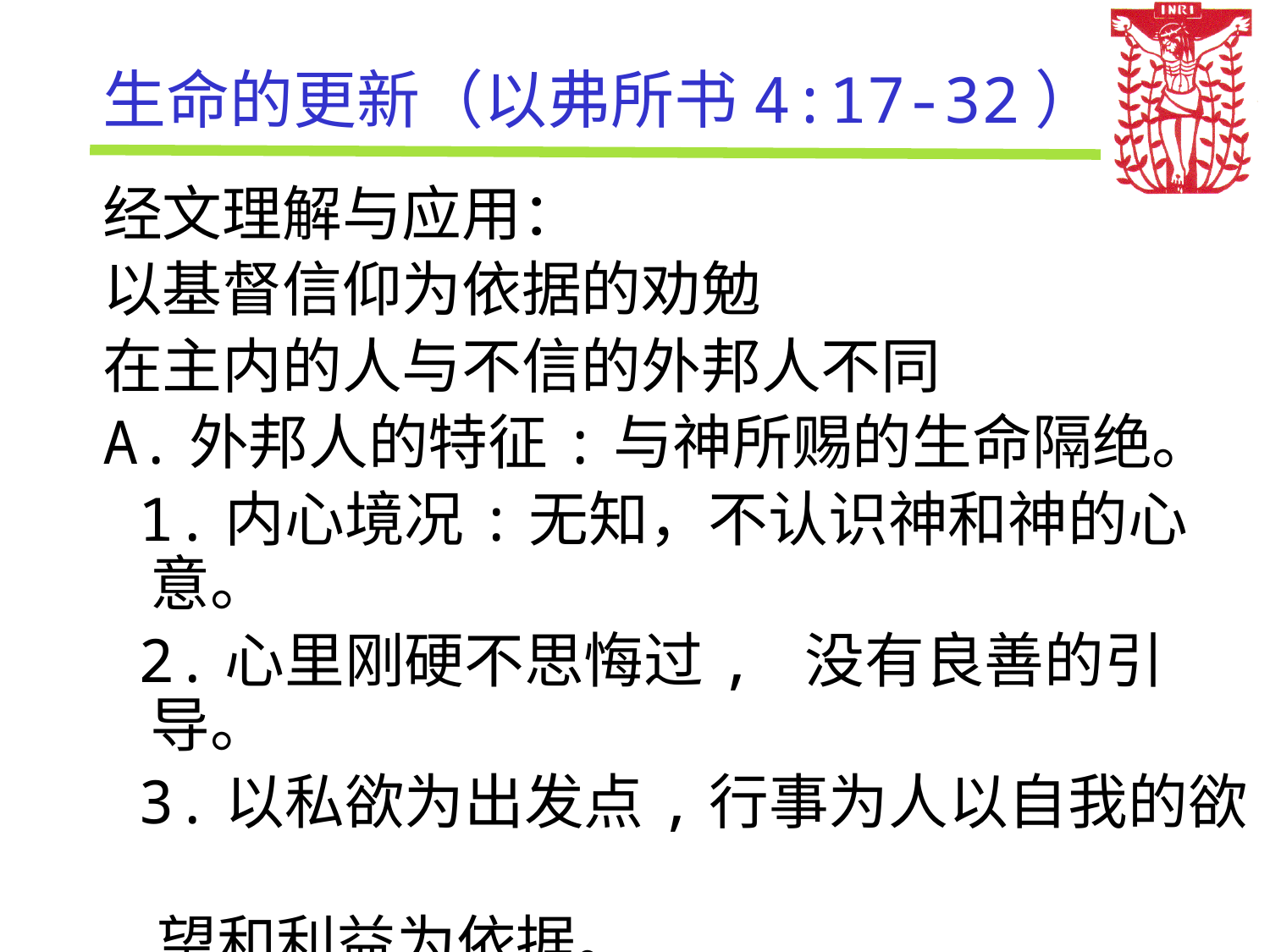

# 生命的更新（以弗所书4:17-32）
经文理解与应用：
以基督信仰为依据的劝勉
在主内的人与不信的外邦人不同
A.外邦人的特征:与神所赐的生命隔绝。
 1.内心境况:无知，不认识神和神的心意。
 2.心里刚硬不思悔过, 没有良善的引导。
 3.以私欲为出发点,行事为人以自我的欲
   望和利益为依据。
 4.渐渐迷惑变坏，以至贪心行污秽。